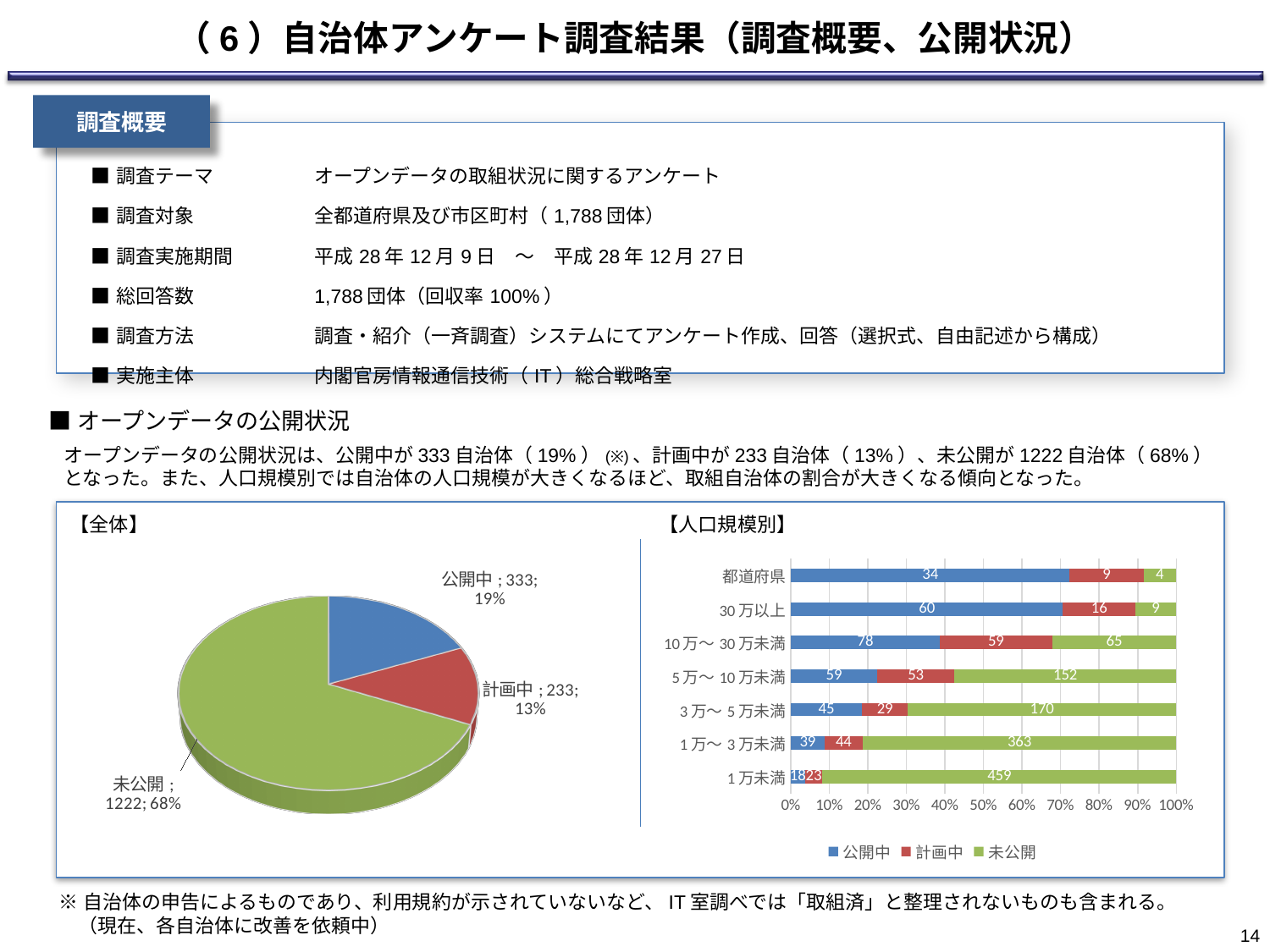

# （6）自治体アンケート調査結果（調査概要、公開状況）
調査概要

| ■調査テーマ | オープンデータの取組状況に関するアンケート |
| --- | --- |
| ■調査対象 | 全都道府県及び市区町村（1,788団体） |
| ■調査実施期間 | 平成28年12月9日　～　平成28年12月27日 |
| ■総回答数 | 1,788団体（回収率100%） |
| ■調査方法 | 調査・紹介（一斉調査）システムにてアンケート作成、回答（選択式、自由記述から構成） |
| ■実施主体 | 内閣官房情報通信技術（IT）総合戦略室 |
■オープンデータの公開状況
オープンデータの公開状況は、公開中が333自治体（19%）(※)、計画中が233自治体（13%）、未公開が1222自治体（68%）
となった。また、人口規模別では自治体の人口規模が大きくなるほど、取組自治体の割合が大きくなる傾向となった。

【全体】
【人口規模別】

[unsupported chart]

### Chart

| Category | 公開中 | 計画中 | 未公開 |
|---|---|---|---|
| 都道府県 | 34.0 | 9.0 | 4.0 |
| 30万以上 | 60.0 | 16.0 | 9.0 |
| 10万～30万未満 | 78.0 | 59.0 | 65.0 |
| 5万～10万未満 | 59.0 | 53.0 | 152.0 |
| 3万～5万未満 | 45.0 | 29.0 | 170.0 |
| 1万～3万未満 | 39.0 | 44.0 | 363.0 |
| 1万未満 | 18.0 | 23.0 | 459.0 |
※自治体の申告によるものであり、利用規約が示されていないなど、IT室調べでは「取組済」と整理されないものも含まれる。
　（現在、各自治体に改善を依頼中）
14